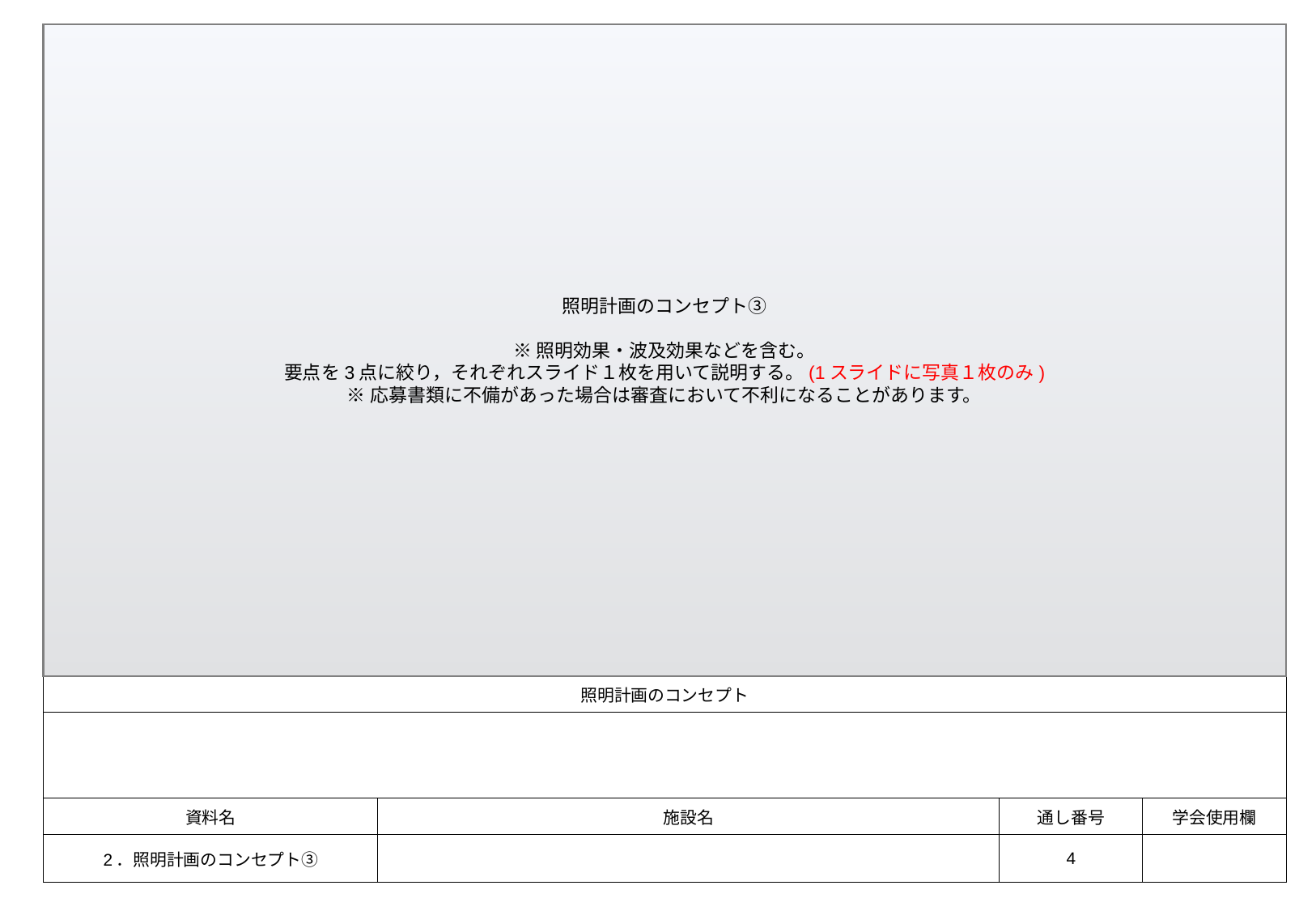

|  |  |  |  |
| --- | --- | --- | --- |
| 照明計画のコンセプト |  |  |  |
|  |  |  |  |
| 資料名 | 施設名 | 通し番号 | 学会使用欄 |
| 2．照明計画のコンセプト③ |  | 4 |  |
照明計画のコンセプト③

※照明効果・波及効果などを含む。
要点を3点に絞り，それぞれスライド１枚を用いて説明する。(1スライドに写真１枚のみ)
※応募書類に不備があった場合は審査において不利になることがあります。